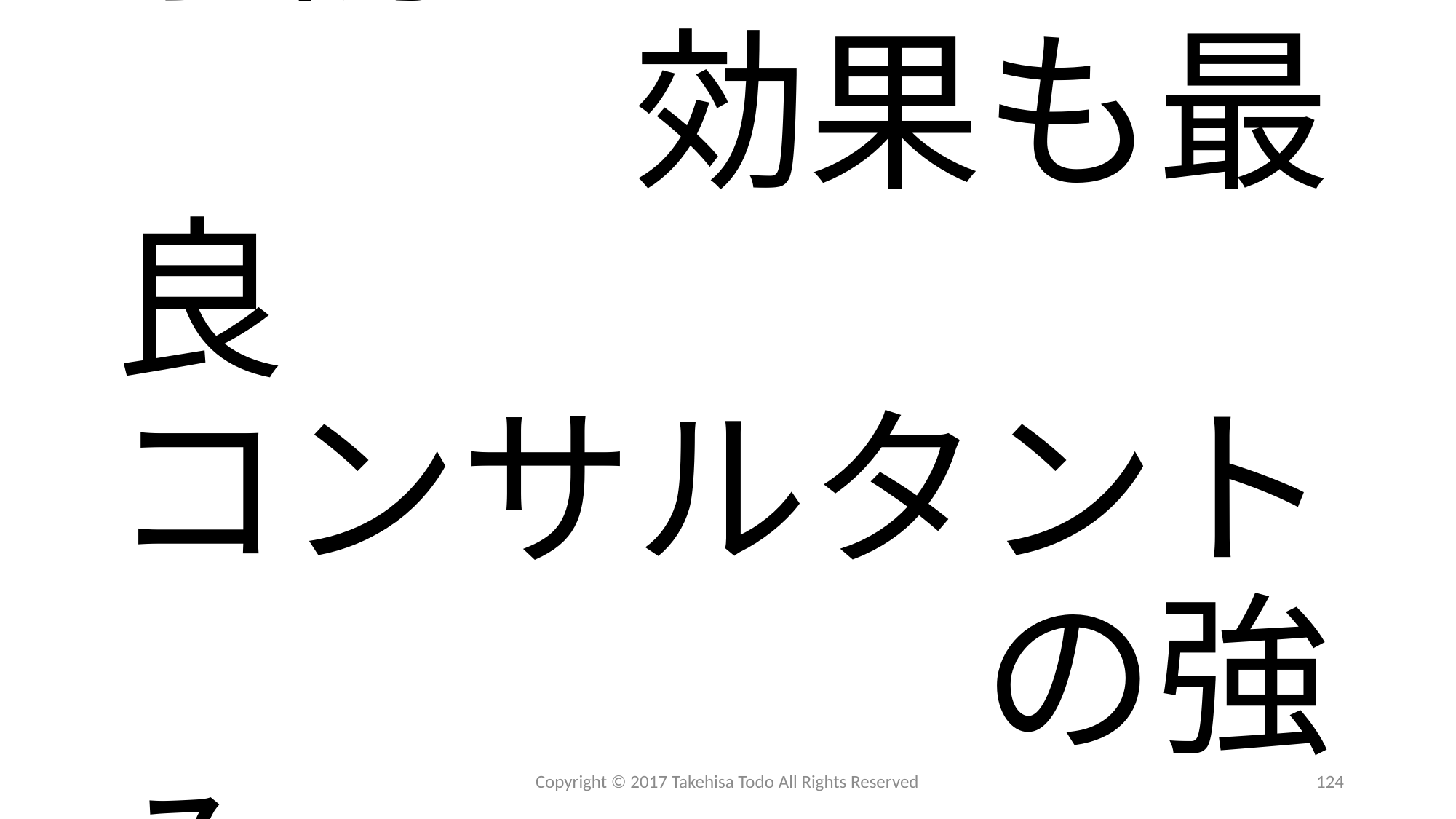

# 予防がコストも 　　　効果も最良 コンサルタント 　　　　　の強み
Copyright © 2017 Takehisa Todo All Rights Reserved
124